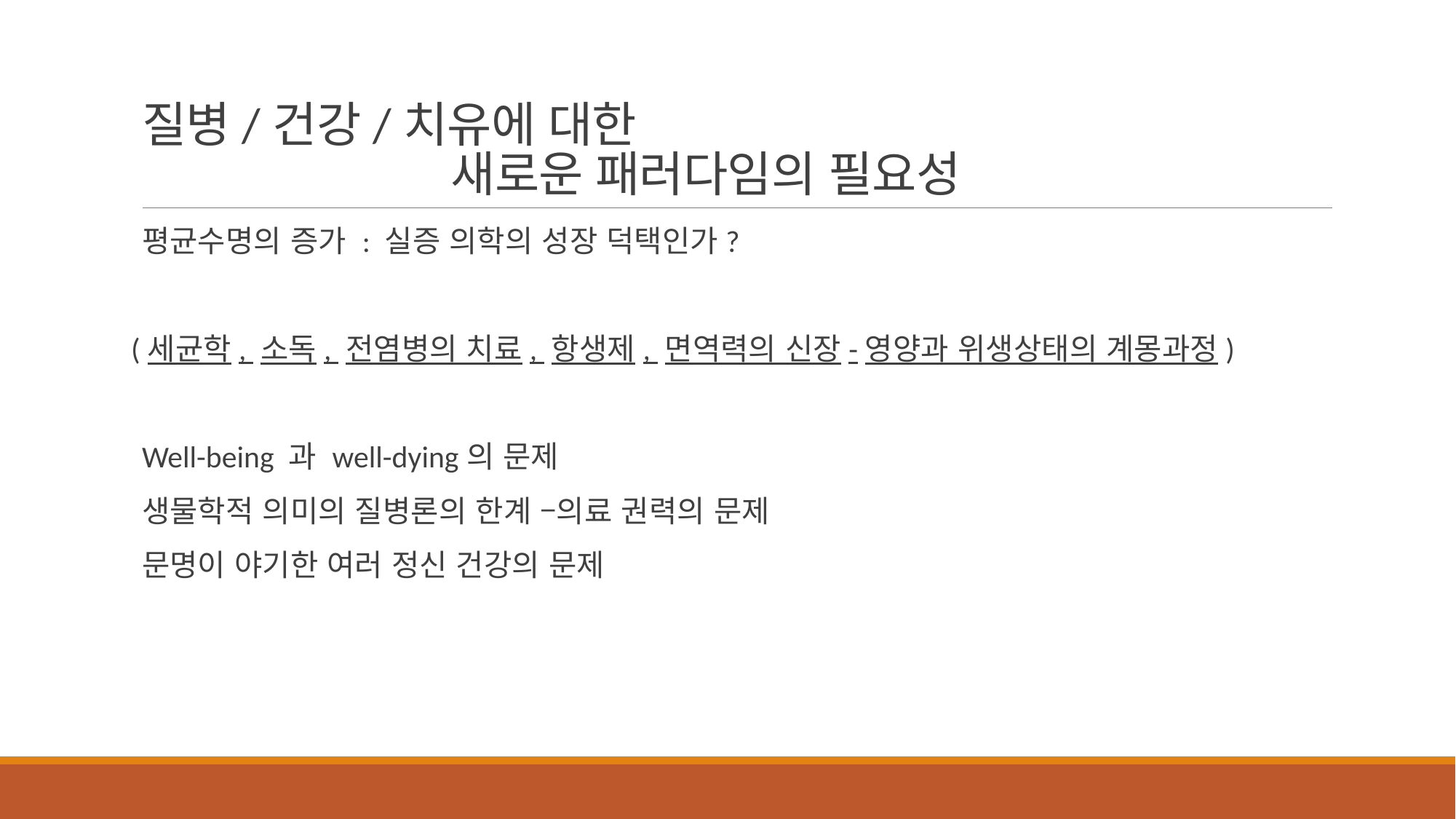

# 질병/건강/치유에 대한 새로운 패러다임의 필요성
평균수명의 증가 : 실증 의학의 성장 덕택인가?

(세균학, 소독, 전염병의 치료, 항생제, 면역력의 신장-영양과 위생상태의 계몽과정)

Well-being 과 well-dying의 문제
생물학적 의미의 질병론의 한계 –의료 권력의 문제
문명이 야기한 여러 정신 건강의 문제